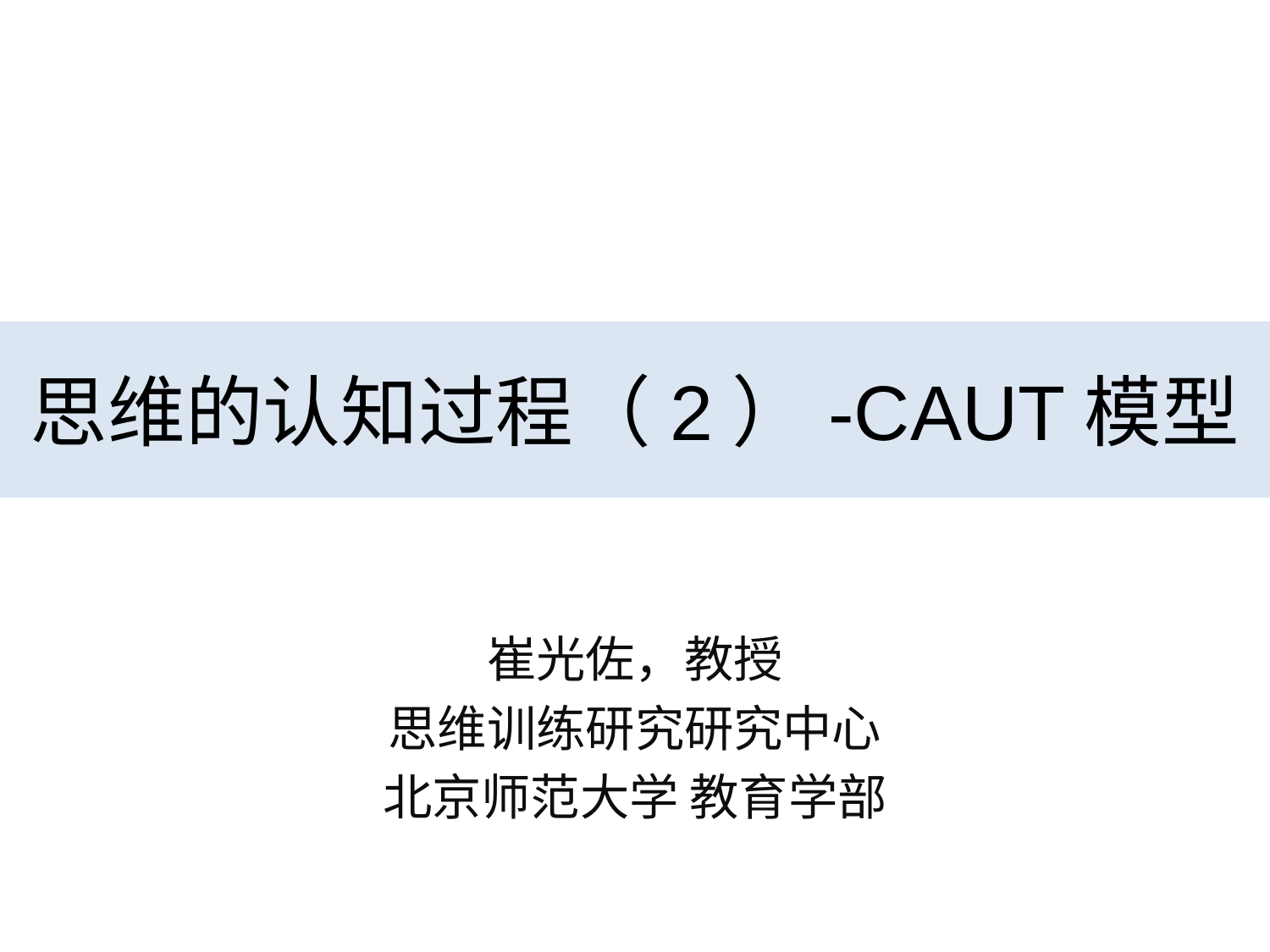

# 思维的认知过程（2）-CAUT模型
崔光佐，教授
思维训练研究研究中心
北京师范大学 教育学部